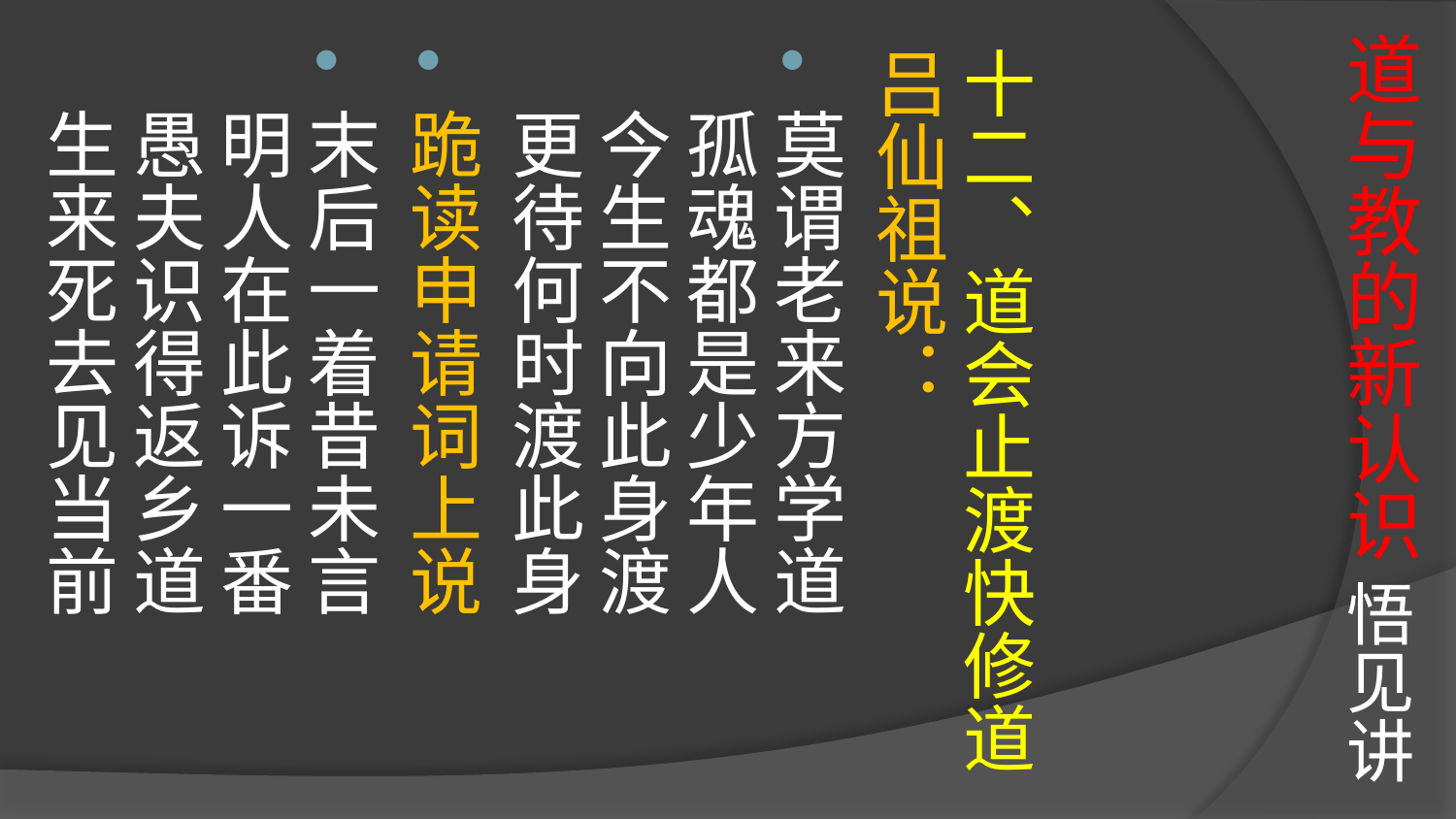

# 道与教的新认识 悟见讲
十二、道会止渡快修道
吕仙祖说：
莫谓老来方学道
孤魂都是少年人
今生不向此身渡
更待何时渡此身
跪读申请词上说
末后一着昔未言
明人在此诉一番
愚夫识得返乡道
生来死去见当前